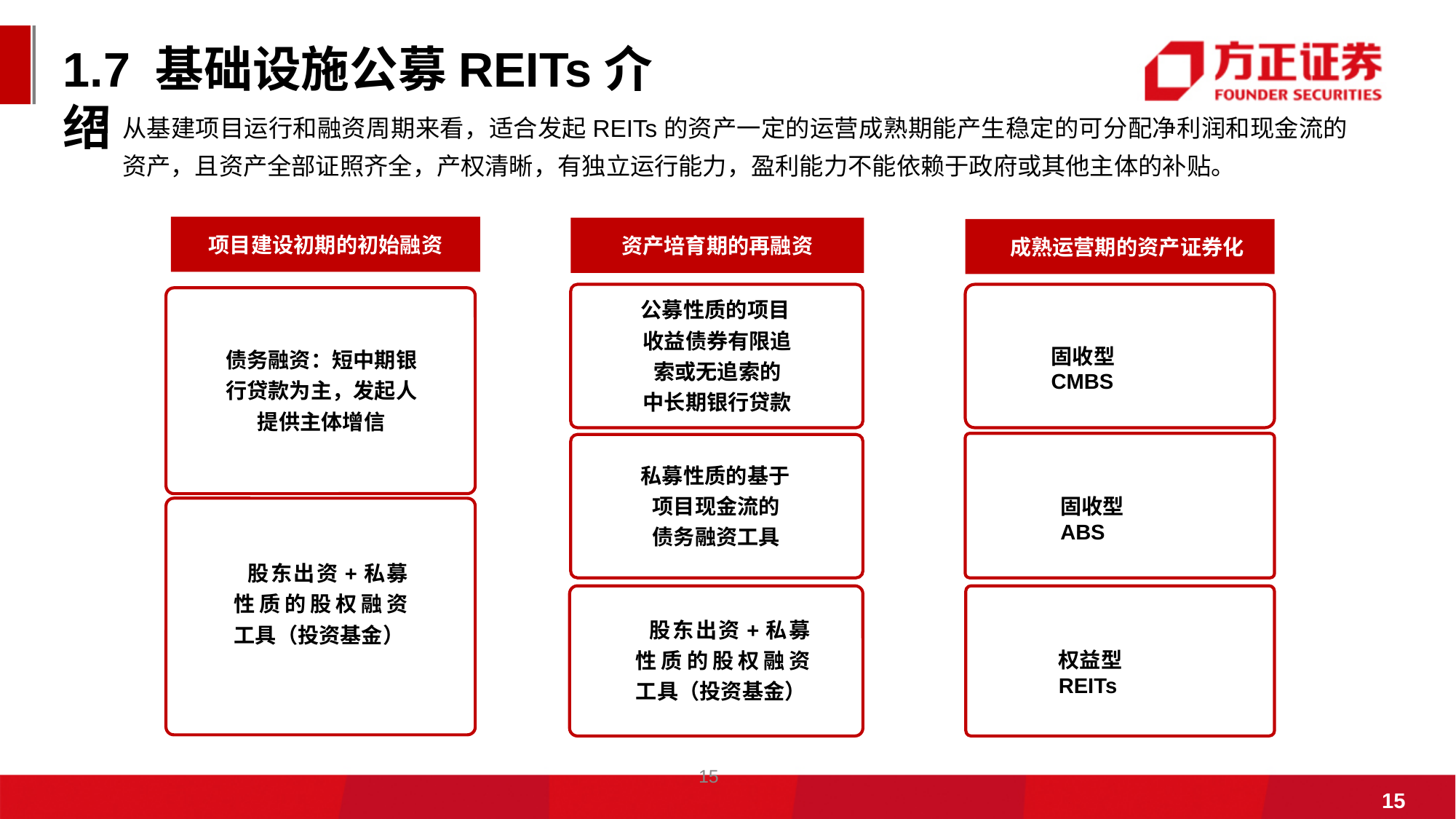

1.7 基础设施公募REITs介绍
从基建项目运行和融资周期来看，适合发起REITs的资产一定的运营成熟期能产生稳定的可分配净利润和现金流的资产，且资产全部证照齐全，产权清晰，有独立运行能力，盈利能力不能依赖于政府或其他主体的补贴。
项目建设初期的初始融资
资产培育期的再融资
成熟运营期的资产证券化

公募性质的项目
收益债券有限追 索或无追索的 中长期银行贷款
债务融资：短中期银 行贷款为主，发起人 提供主体增信
固收型CMBS

私募性质的基于 项目现金流的 债务融资工具
固收型ABS

股东出资+私募 性质的股权融资 工具（投资基金）

股东出资+私募 性质的股权融资 工具（投资基金）
权益型REITs
15
15